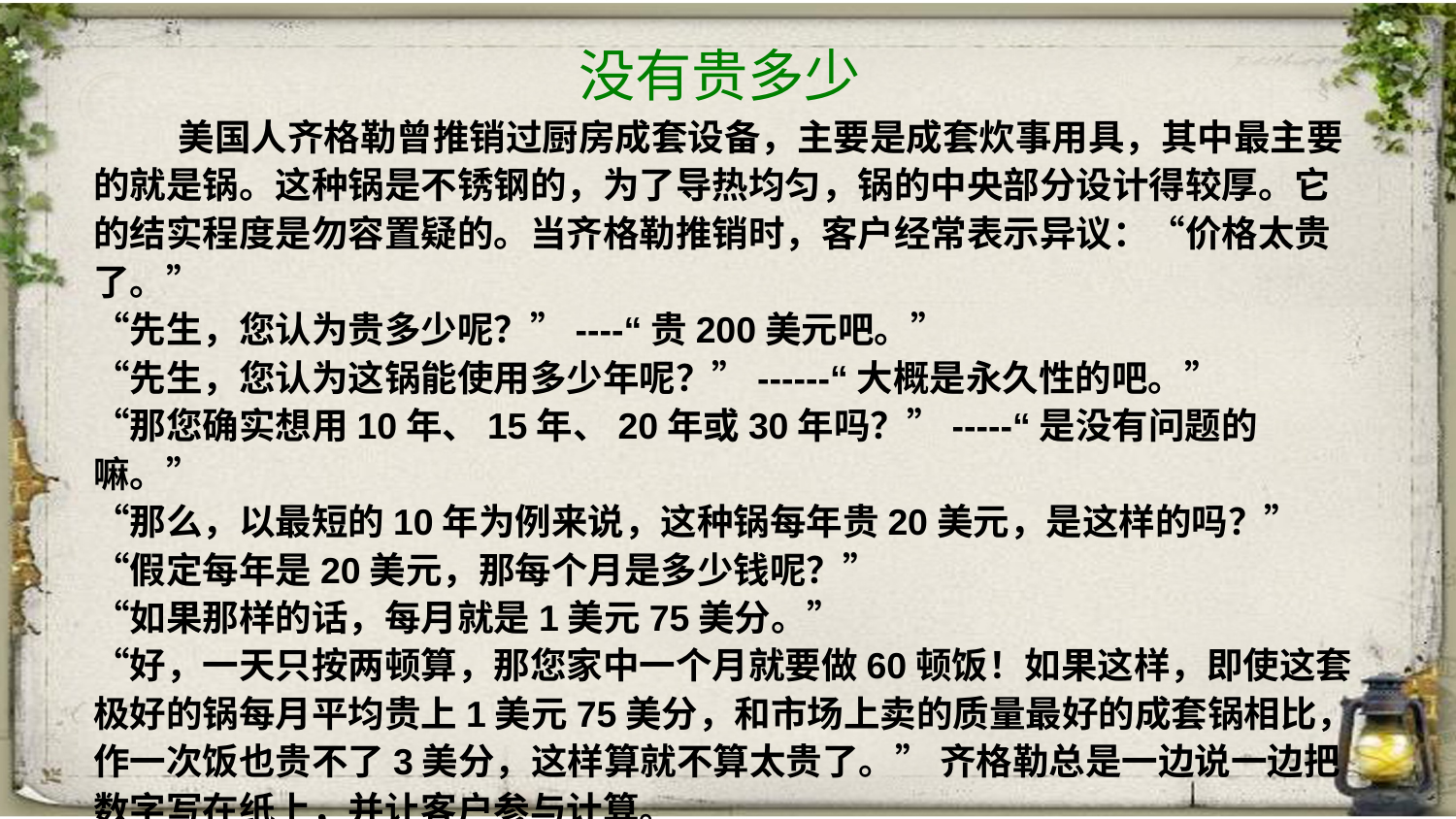

没有贵多少
美国人齐格勒曾推销过厨房成套设备，主要是成套炊事用具，其中最主要的就是锅。这种锅是不锈钢的，为了导热均匀，锅的中央部分设计得较厚。它的结实程度是勿容置疑的。当齐格勒推销时，客户经常表示异议：“价格太贵了。”
“先生，您认为贵多少呢？”----“贵200美元吧。”
“先生，您认为这锅能使用多少年呢？”------“大概是永久性的吧。”
“那您确实想用10年、15年、20年或30年吗？”-----“是没有问题的嘛。”
“那么，以最短的10年为例来说，这种锅每年贵20美元，是这样的吗？”
“假定每年是20美元，那每个月是多少钱呢？”
“如果那样的话，每月就是1美元75美分。”
“好，一天只按两顿算，那您家中一个月就要做60顿饭！如果这样，即使这套极好的锅每月平均贵上1美元75美分，和市场上卖的质量最好的成套锅相比，作一次饭也贵不了3美分，这样算就不算太贵了。” 齐格勒总是一边说一边把数字写在纸上，并让客户参与计算。